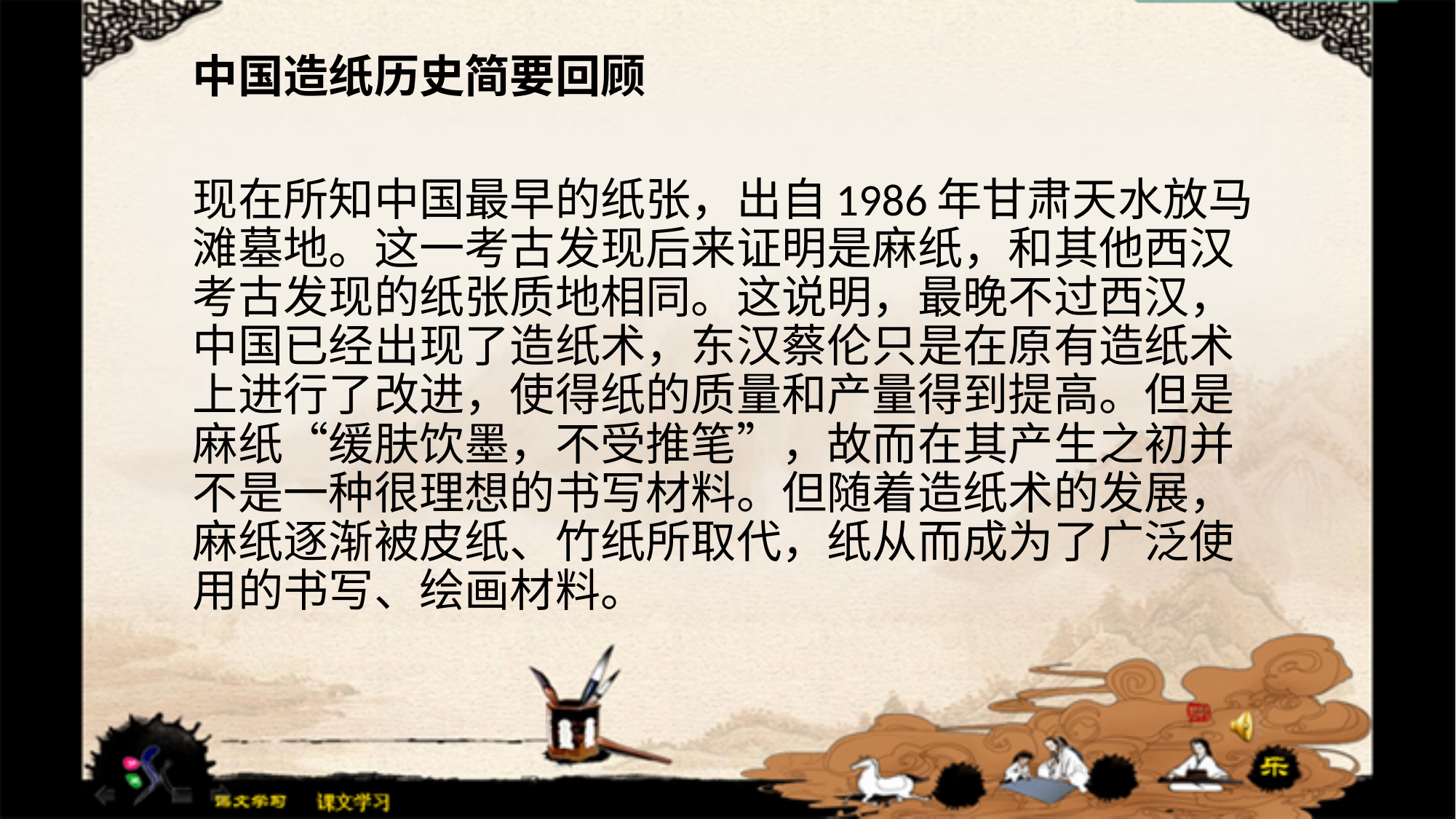

中国造纸历史简要回顾

现在所知中国最早的纸张，出自1986年甘肃天水放马滩墓地。这一考古发现后来证明是麻纸，和其他西汉考古发现的纸张质地相同。这说明，最晚不过西汉，中国已经出现了造纸术，东汉蔡伦只是在原有造纸术上进行了改进，使得纸的质量和产量得到提高。但是麻纸“缓肤饮墨，不受推笔”，故而在其产生之初并不是一种很理想的书写材料。但随着造纸术的发展，麻纸逐渐被皮纸、竹纸所取代，纸从而成为了广泛使用的书写、绘画材料。